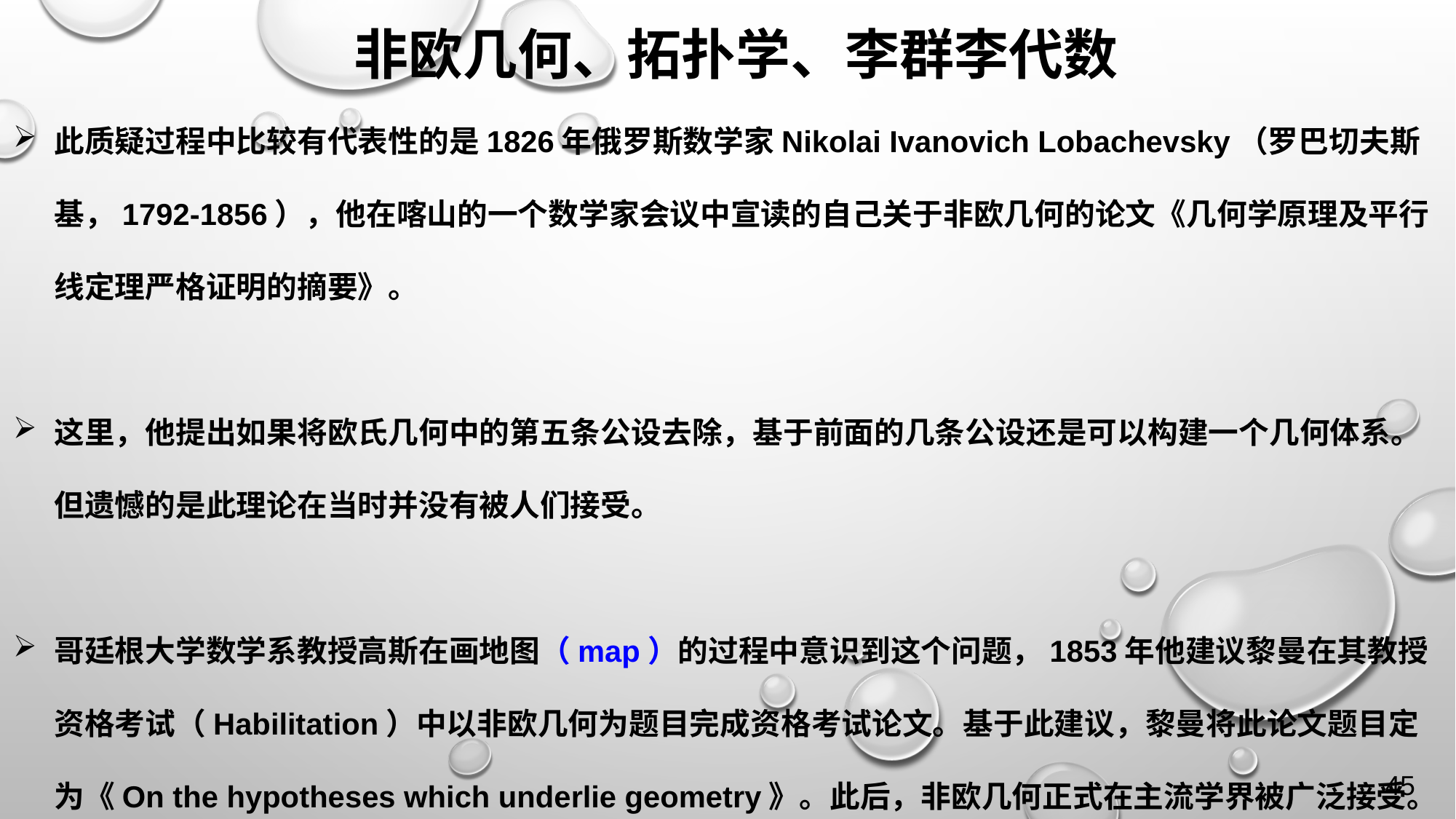

非欧几何、拓扑学、李群李代数
此质疑过程中比较有代表性的是1826年俄罗斯数学家Nikolai Ivanovich Lobachevsky（罗巴切夫斯基，1792-1856），他在喀山的一个数学家会议中宣读的自己关于非欧几何的论文《几何学原理及平行线定理严格证明的摘要》。

这里，他提出如果将欧氏几何中的第五条公设去除，基于前面的几条公设还是可以构建一个几何体系。但遗憾的是此理论在当时并没有被人们接受。

哥廷根大学数学系教授高斯在画地图（map）的过程中意识到这个问题，1853年他建议黎曼在其教授资格考试（Habilitation）中以非欧几何为题目完成资格考试论文。基于此建议，黎曼将此论文题目定为《On the hypotheses which underlie geometry》。此后，非欧几何正式在主流学界被广泛接受。
45